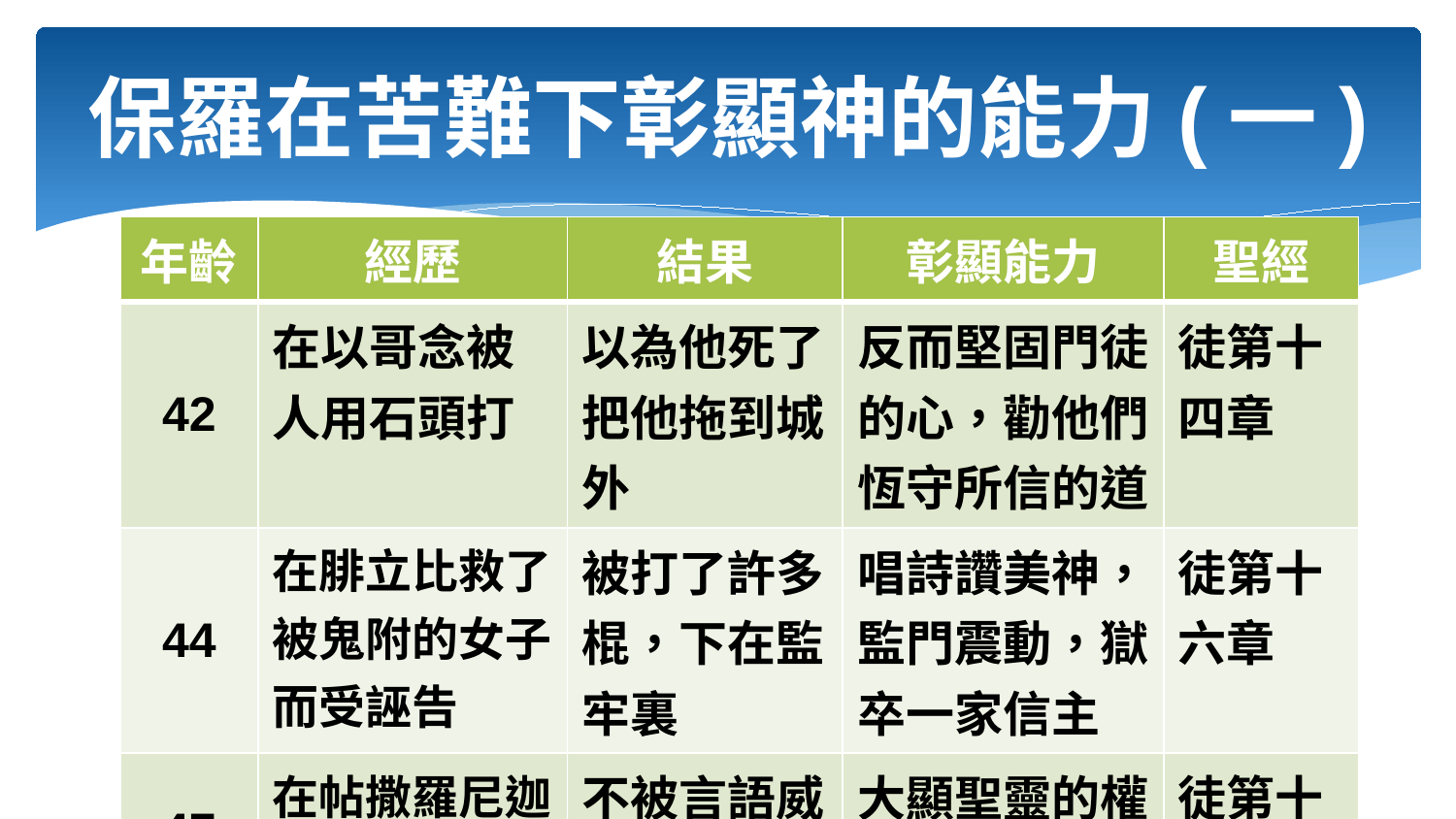

# 保羅在苦難下彰顯神的能力(一)
| 年齡 | 經歷 | 結果 | 彰顯能力 | 聖經 |
| --- | --- | --- | --- | --- |
| 42 | 在以哥念被人用石頭打 | 以為他死了，把他拖到城外 | 反而堅固門徒的心，勸他們恆守所信的道 | 徒第十四章 |
| 44 | 在腓立比救了被鬼附的女子而受誣告 | 被打了許多棍，下在監牢裏 | 唱詩讚美神，監門震動，獄卒一家信主 | 徒第十六章 |
| 47 | 在帖撒羅尼迦匪類要逼害他 | 不被言語威脅而屈撓 | 大顯聖靈的權能，傳揚福音 | 徒第十七章 |